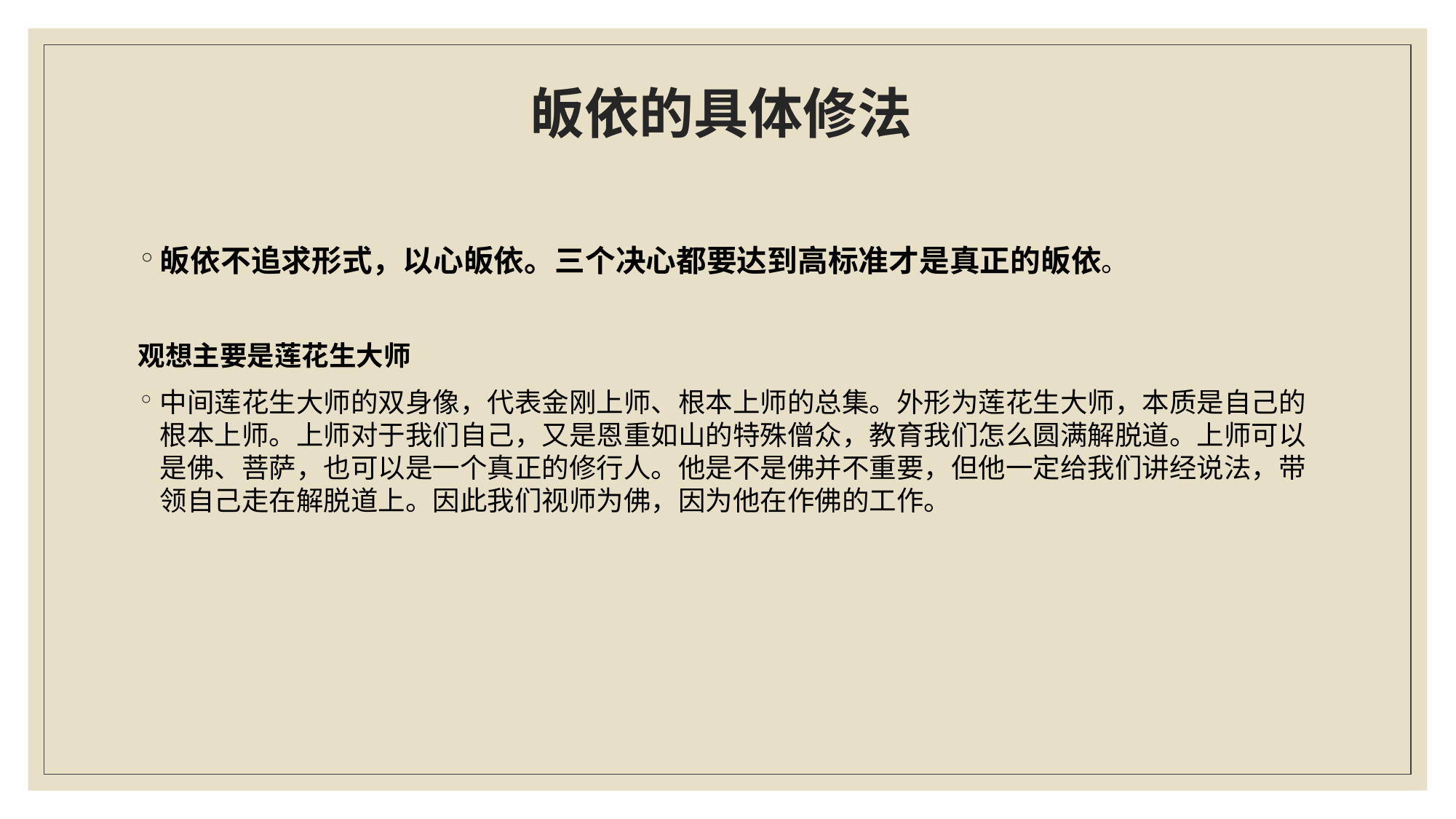

# 皈依的具体修法
皈依不追求形式，以心皈依。三个决心都要达到高标准才是真正的皈依。

观想主要是莲花生大师
中间莲花生大师的双身像，代表金刚上师、根本上师的总集。外形为莲花生大师，本质是自己的根本上师。上师对于我们自己，又是恩重如山的特殊僧众，教育我们怎么圆满解脱道。上师可以是佛、菩萨，也可以是一个真正的修行人。他是不是佛并不重要，但他一定给我们讲经说法，带领自己走在解脱道上。因此我们视师为佛，因为他在作佛的工作。